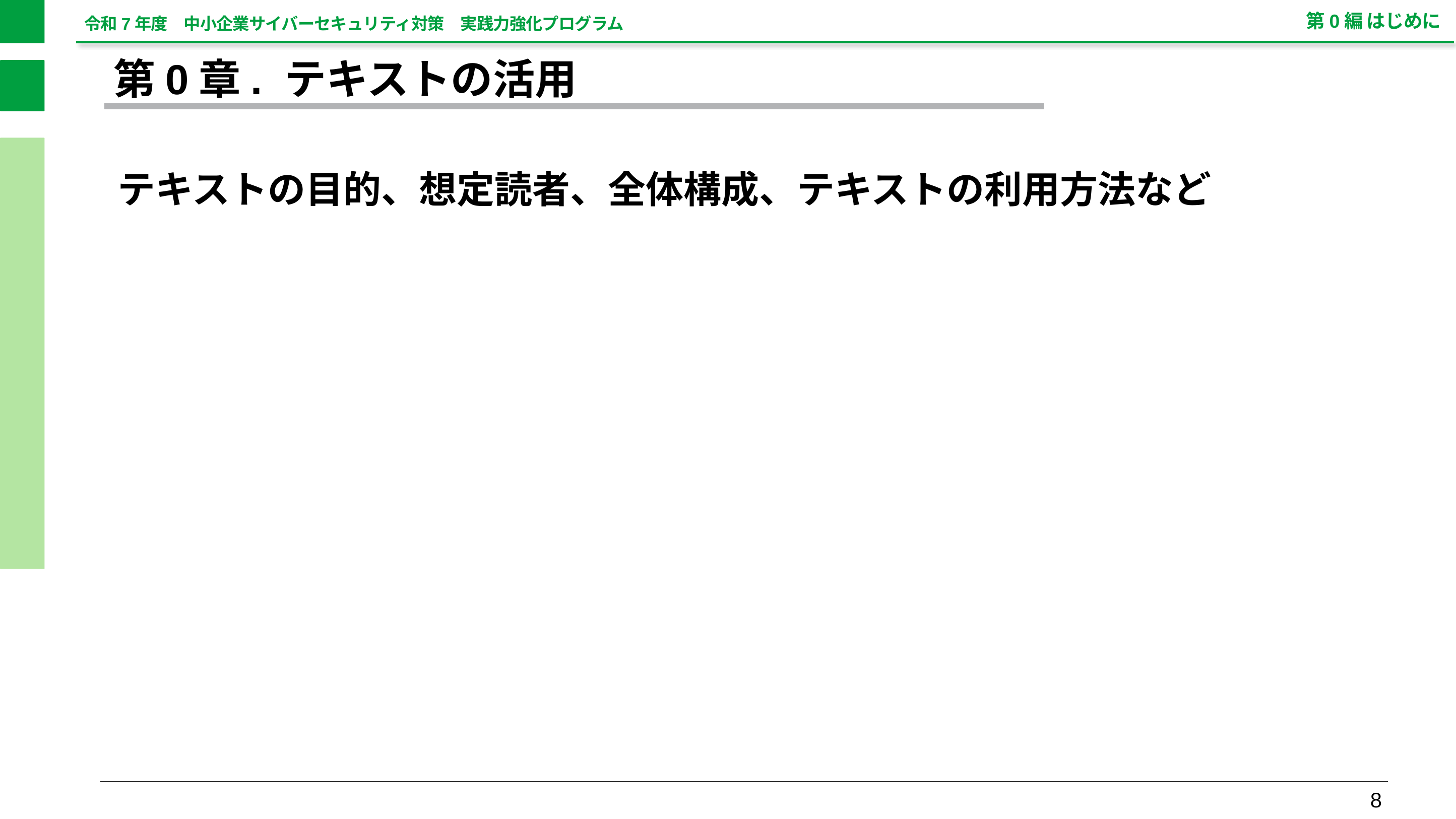

第0編 はじめに
第0章. テキストの活用
テキストの目的、想定読者、全体構成、テキストの利用方法など